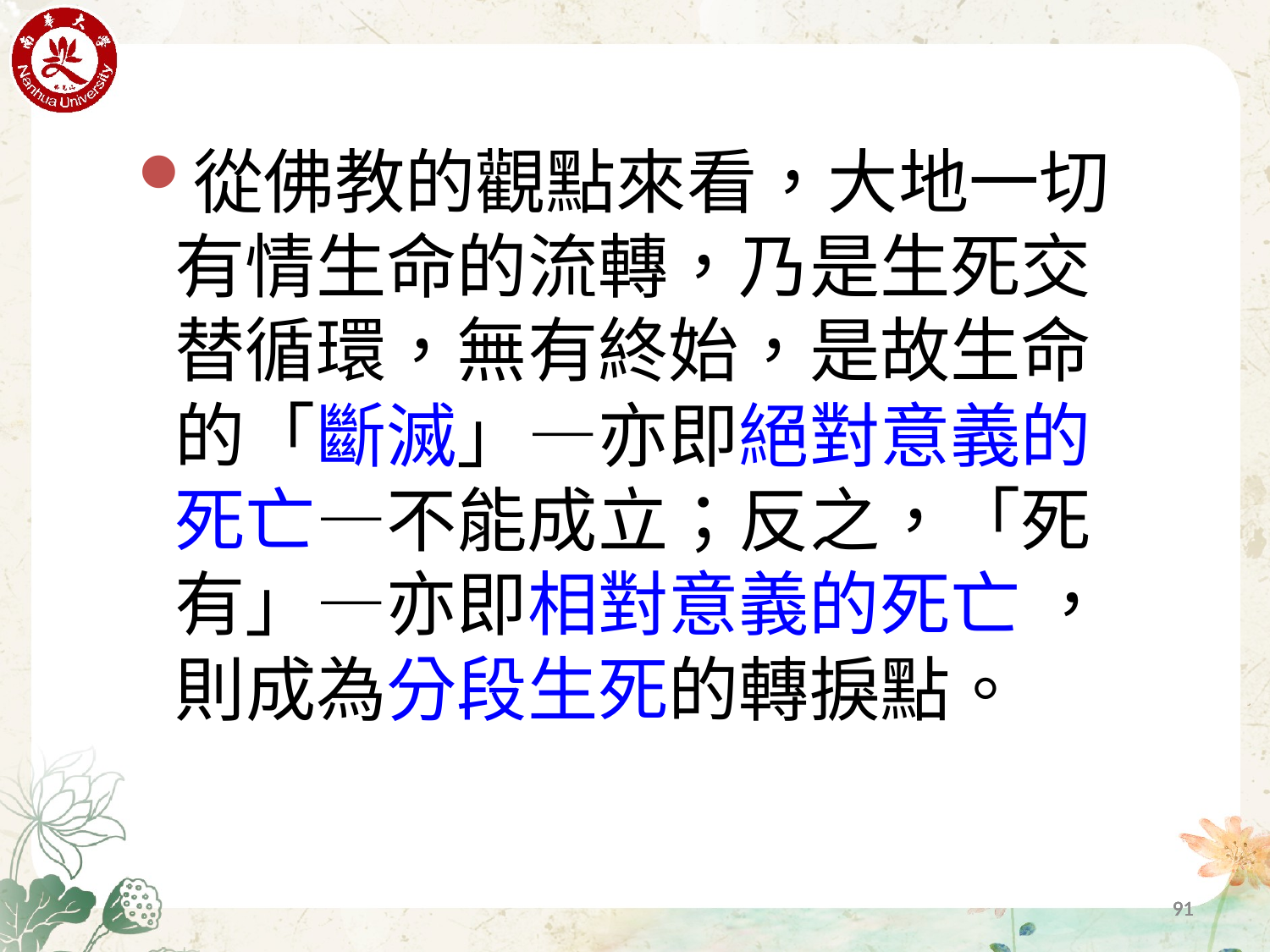

從佛教的觀點來看，大地一切有情生命的流轉，乃是生死交替循環，無有終始，是故生命的「斷滅」—亦即絕對意義的死亡—不能成立；反之，「死有」—亦即相對意義的死亡 ， 則成為分段生死的轉捩點。
91
91
91
91
91